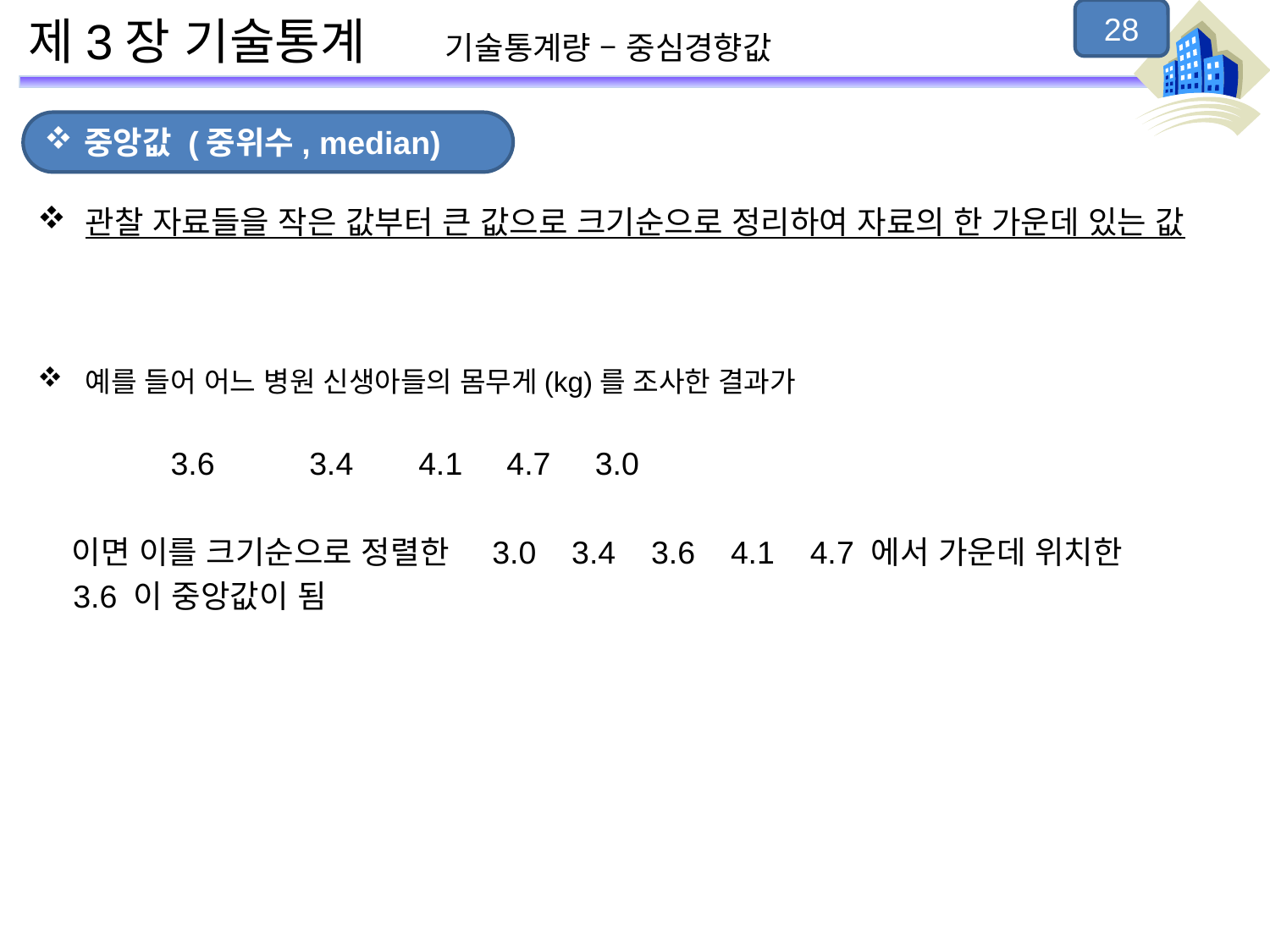

28
# 제3장 기술통계         기술통계량 – 중심경향값
중앙값 (중위수, median)
관찰 자료들을 작은 값부터 큰 값으로 크기순으로 정리하여 자료의 한 가운데 있는 값

예를 들어 어느 병원 신생아들의 몸무게(kg)를 조사한 결과가

                 3.6	  3.4	4.1     4.7     3.0

   이면 이를 크기순으로 정렬한    3.0    3.4    3.6    4.1    4.7 에서 가운데 위치한
    3.6 이 중앙값이 됨